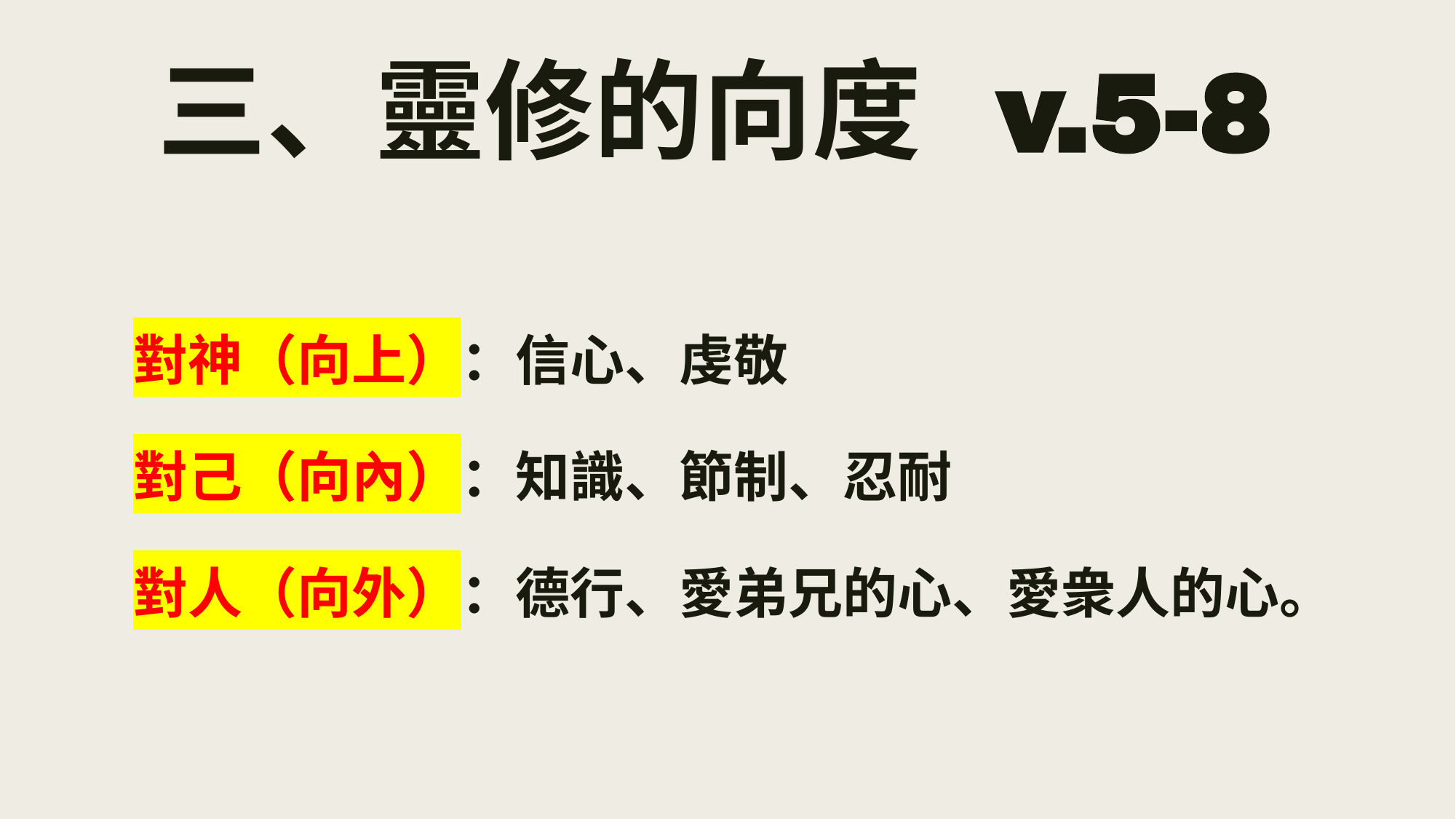

# 三、靈修的向度  v.5-8
對神（向上）：信心、虔敬
對己（向內）：知識、節制、忍耐
對人（向外）：德行、愛弟兄的心、愛衆人的心。